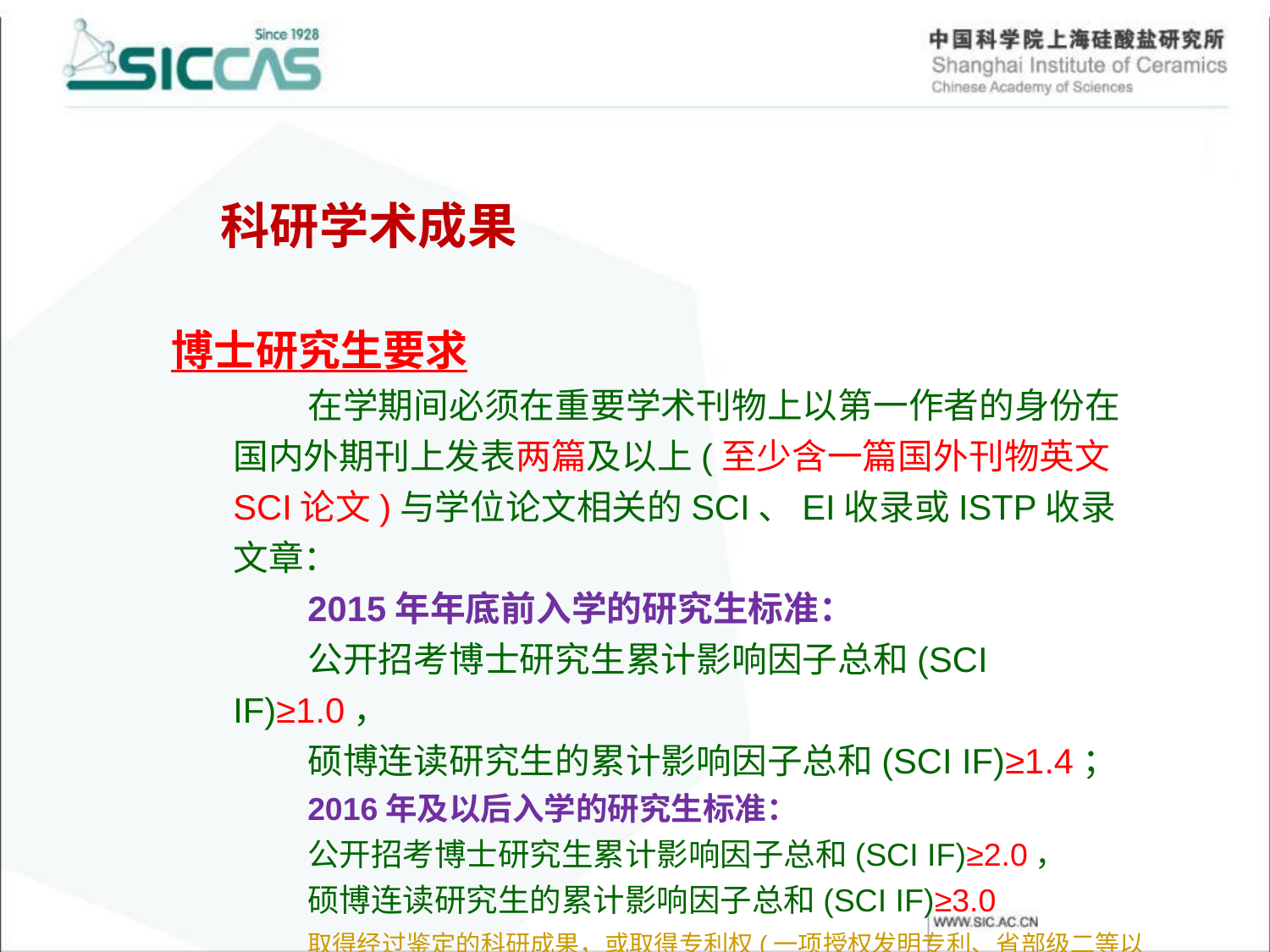

科研学术成果
博士研究生要求
在学期间必须在重要学术刊物上以第一作者的身份在国内外期刊上发表两篇及以上(至少含一篇国外刊物英文SCI论文)与学位论文相关的SCI、EI收录或ISTP收录文章：
2015年年底前入学的研究生标准：
公开招考博士研究生累计影响因子总和(SCI IF)≥1.0，
硕博连读研究生的累计影响因子总和(SCI IF)≥1.4；
2016年及以后入学的研究生标准：
公开招考博士研究生累计影响因子总和(SCI IF)≥2.0，
硕博连读研究生的累计影响因子总和(SCI IF)≥3.0
取得经过鉴定的科研成果，或取得专利权(一项授权发明专利、省部级二等以上排名前五的科研成果奖励)，相当于一篇SCI或EI收录文章。